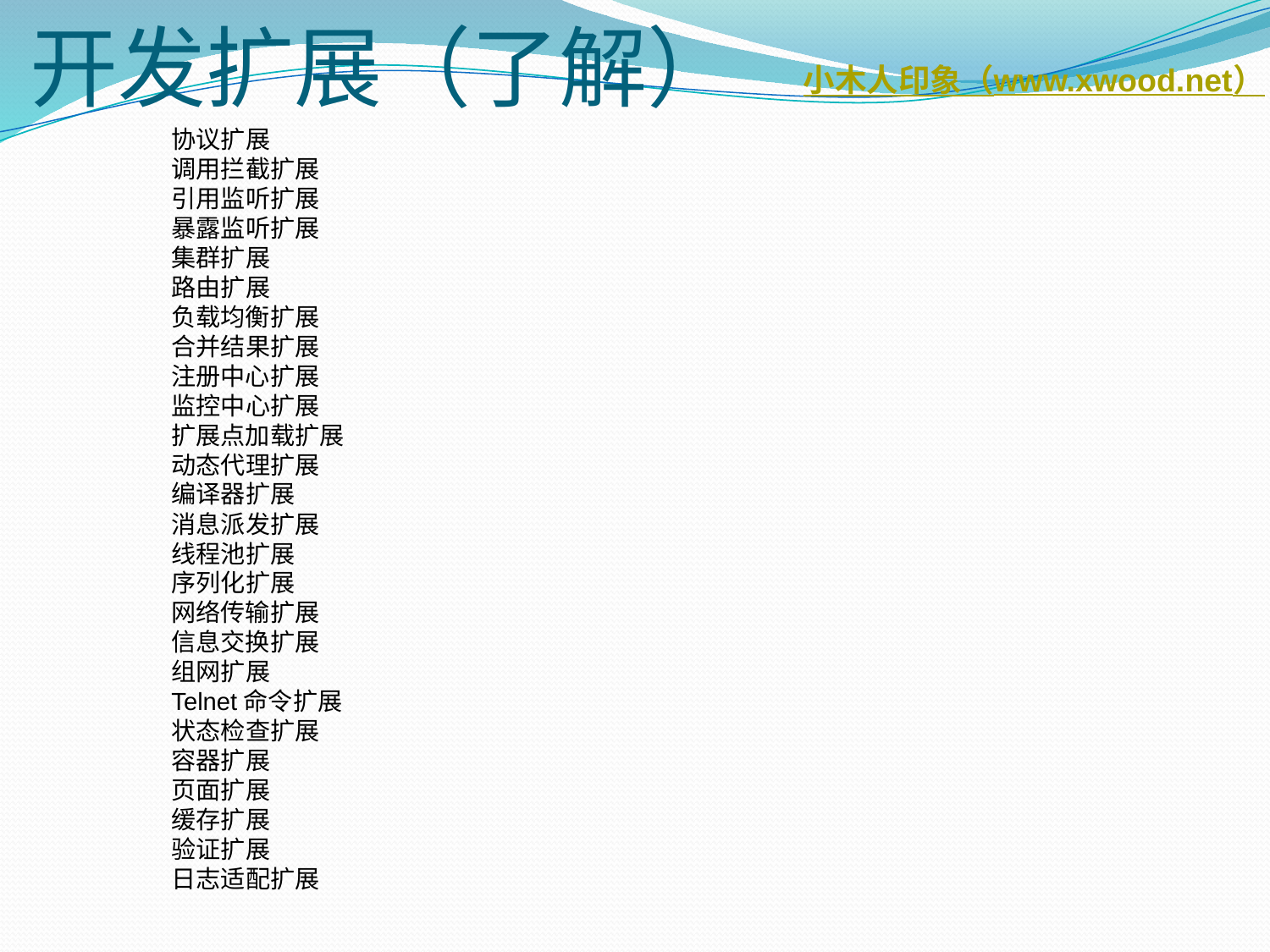

# 开发扩展（了解）
协议扩展
调用拦截扩展
引用监听扩展
暴露监听扩展
集群扩展
路由扩展
负载均衡扩展
合并结果扩展
注册中心扩展
监控中心扩展
扩展点加载扩展
动态代理扩展
编译器扩展
消息派发扩展
线程池扩展
序列化扩展
网络传输扩展
信息交换扩展
组网扩展
Telnet命令扩展
状态检查扩展
容器扩展
页面扩展
缓存扩展
验证扩展
日志适配扩展